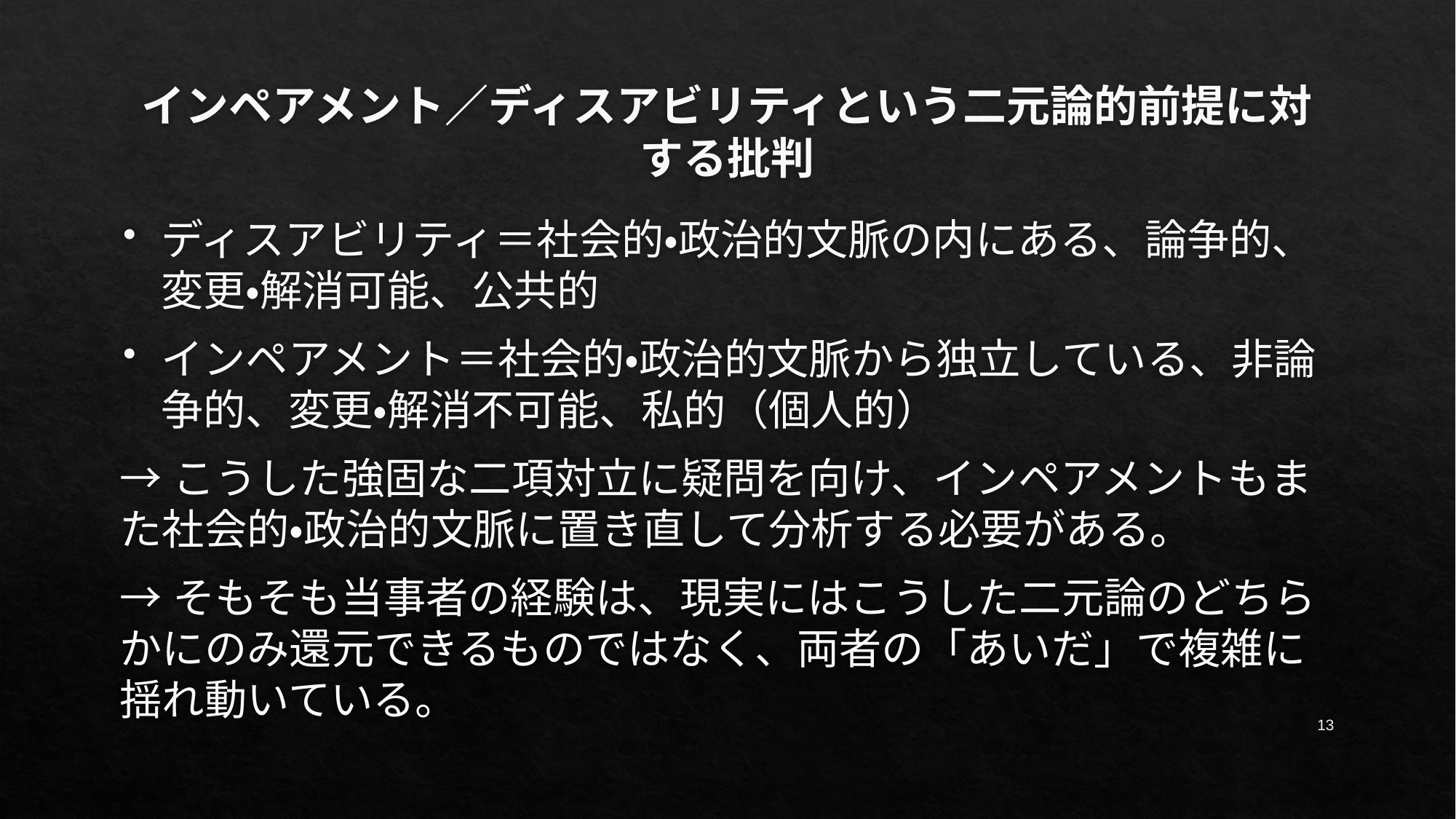

# インペアメント／ディスアビリティという二元論的前提に対する批判
ディスアビリティ＝社会的・政治的文脈の内にある、論争的、変更・解消可能、公共的
インペアメント＝社会的・政治的文脈から独立している、非論争的、変更・解消不可能、私的（個人的）
→こうした強固な二項対立に疑問を向け、インペアメントもまた社会的・政治的文脈に置き直して分析する必要がある。
→そもそも当事者の経験は、現実にはこうした二元論のどちらかにのみ還元できるものではなく、両者の「あいだ」で複雑に揺れ動いている。
13